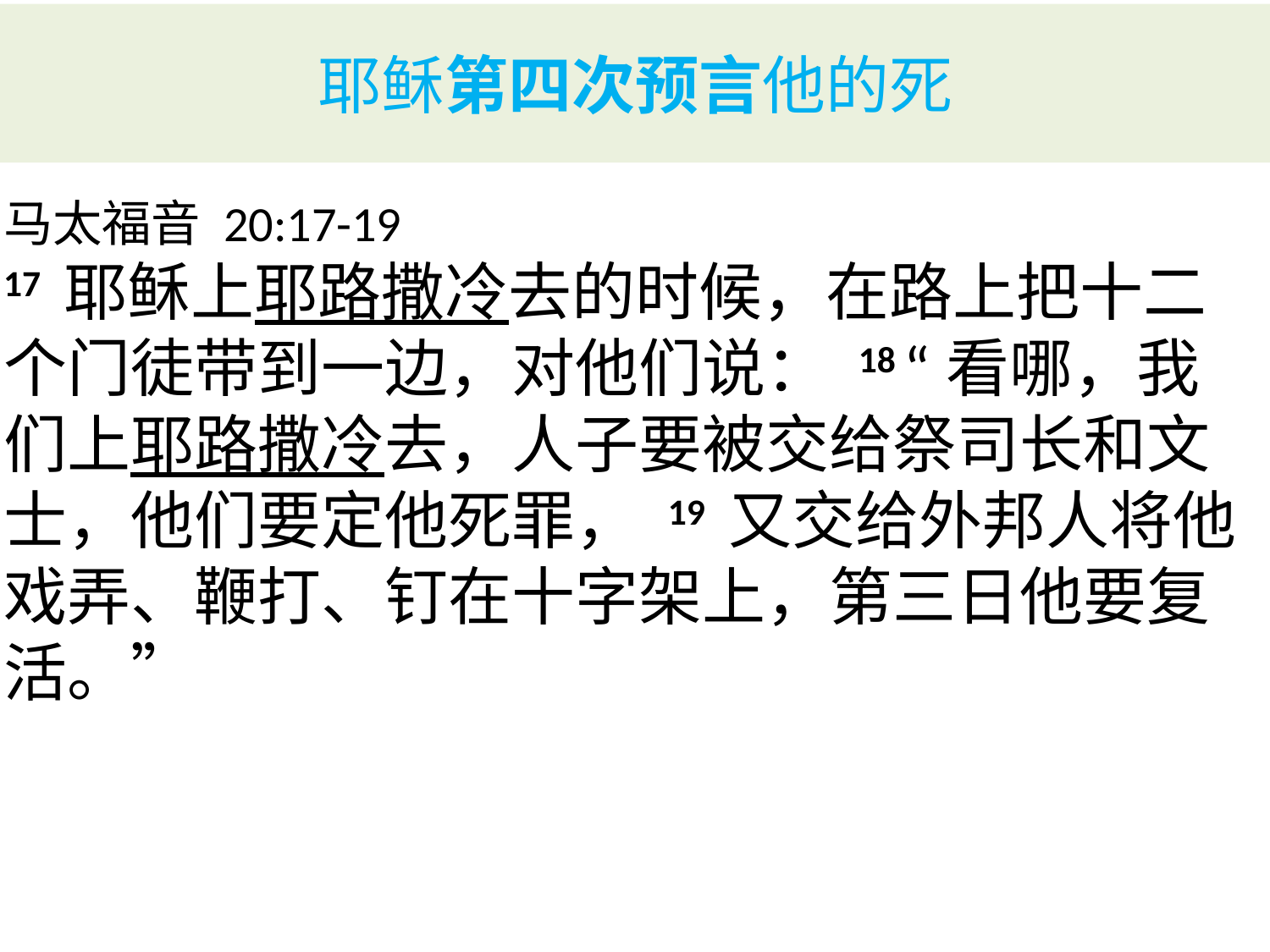

# 耶稣第四次预言他的死
马太福音 20:17-19
17 耶稣上耶路撒冷去的时候，在路上把十二个门徒带到一边，对他们说： 18 “看哪，我们上耶路撒冷去，人子要被交给祭司长和文士，他们要定他死罪， 19 又交给外邦人将他戏弄、鞭打、钉在十字架上，第三日他要复活。”